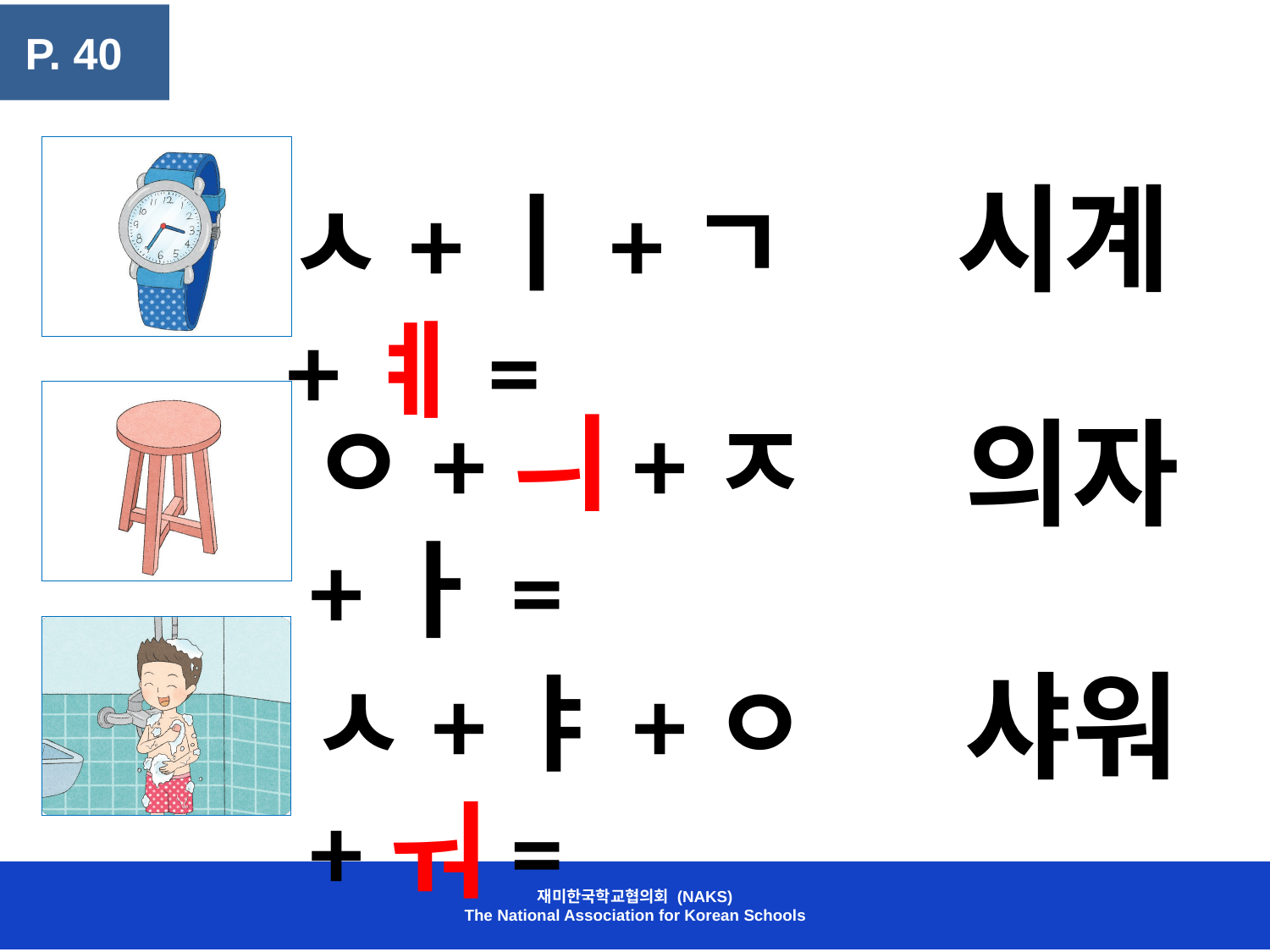

P. 40

시계
ㅅ+ㅣ+ㄱ+ㅖ=

ㅇ+ㅢ+ㅈ+ㅏ=
의자

샤워
ㅅ+ㅑ+ㅇ+ㅝ=
재미한국학교협의회 (NAKS)
The National Association for Korean Schools